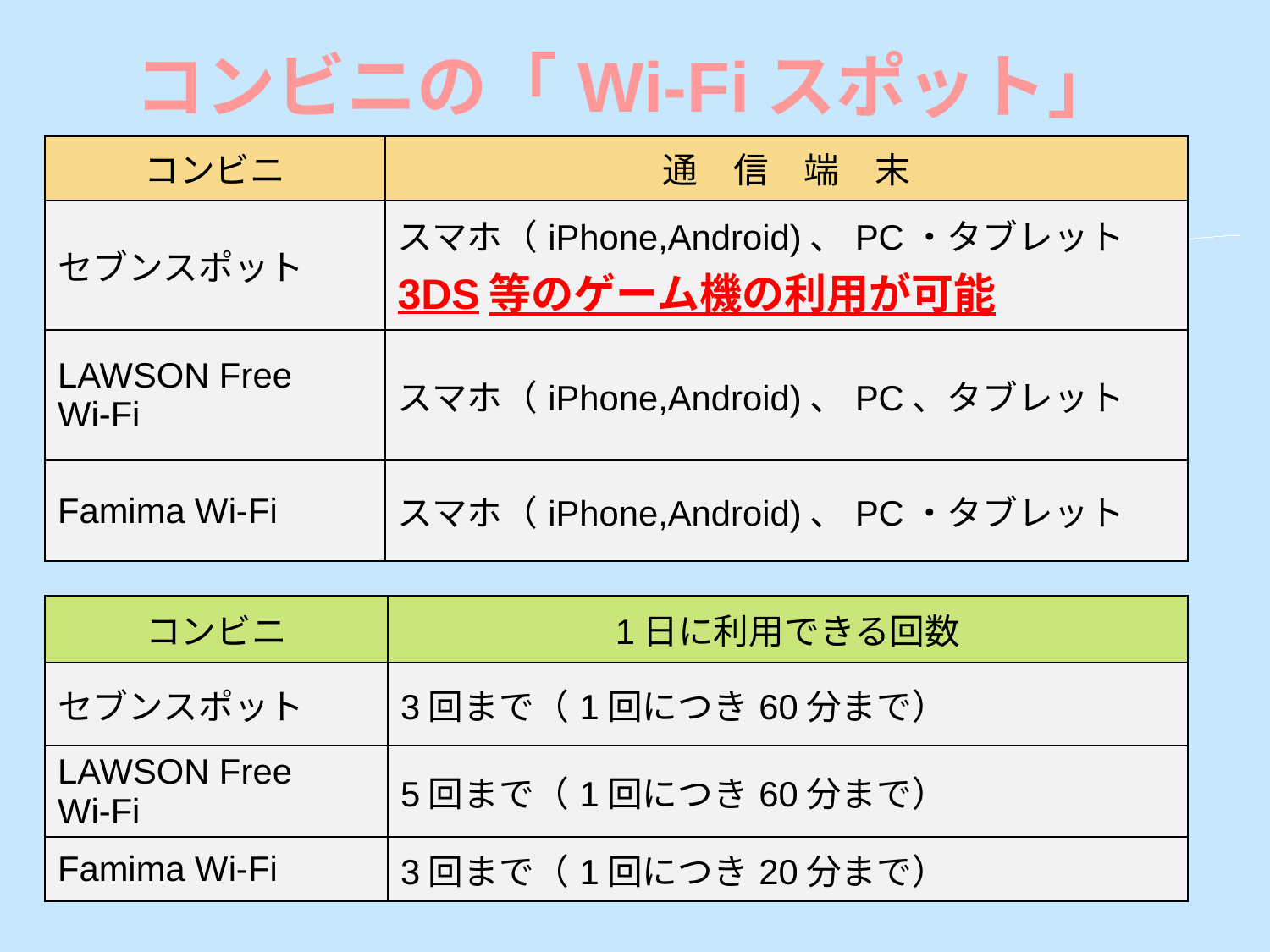

# コンビニの「Wi-Fiスポット」
| コンビニ | 通　信　端　末 |
| --- | --- |
| セブンスポット | スマホ（iPhone,Android)、PC・タブレット 3DS等のゲーム機の利用が可能 |
| LAWSON Free Wi-Fi | スマホ（iPhone,Android)、PC、タブレット |
| Famima Wi-Fi | スマホ（iPhone,Android)、PC・タブレット |
| コンビニ | 1日に利用できる回数 |
| --- | --- |
| セブンスポット | 3回まで（1回につき60分まで） |
| LAWSON Free Wi-Fi | 5回まで（1回につき60分まで） |
| Famima Wi-Fi | 3回まで（1回につき20分まで） |